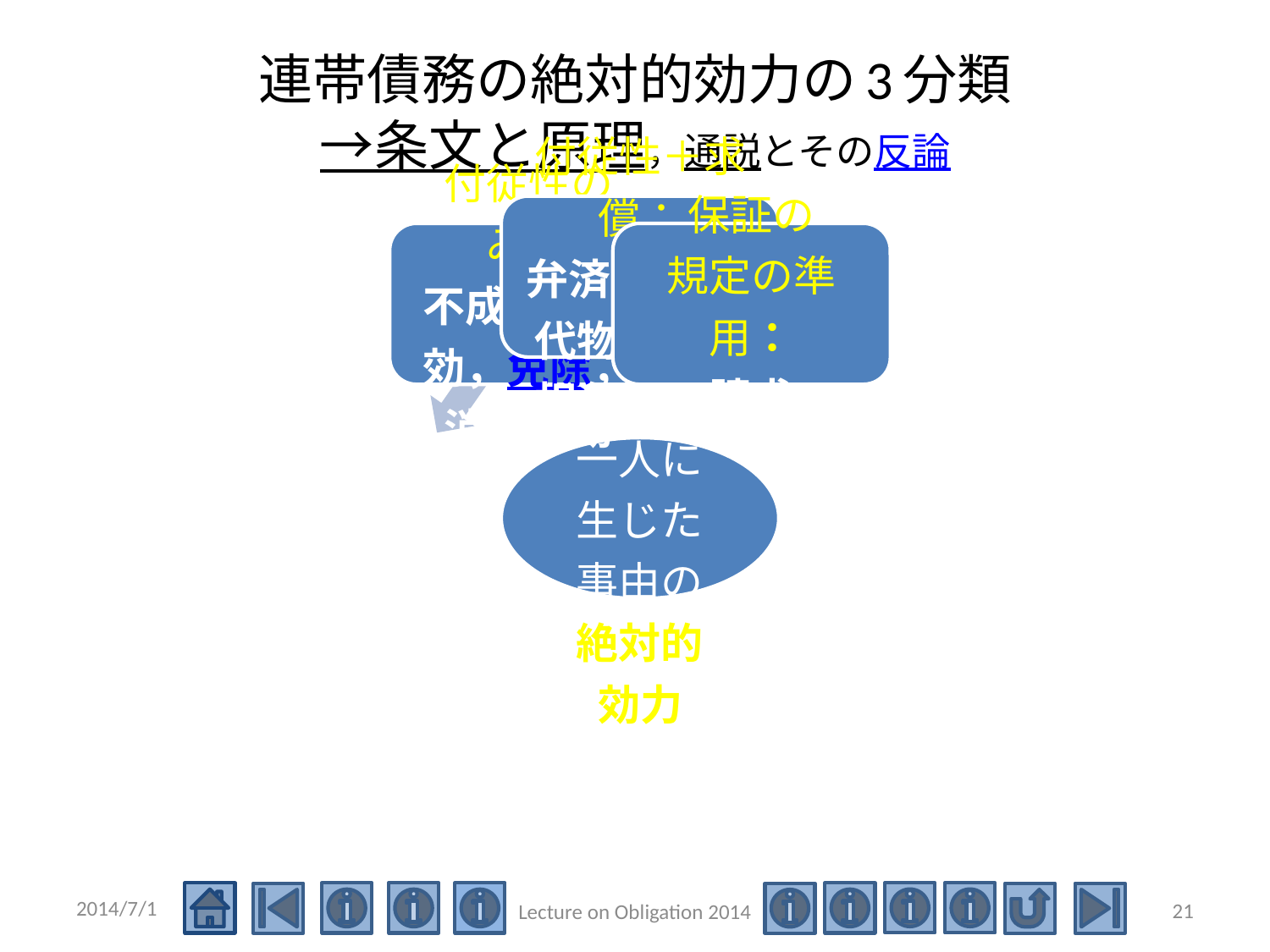

# 連帯債務の絶対的効力の3分類 →条文と原理，通説とその反論

2014/7/1
21
Lecture on Obligation 2014